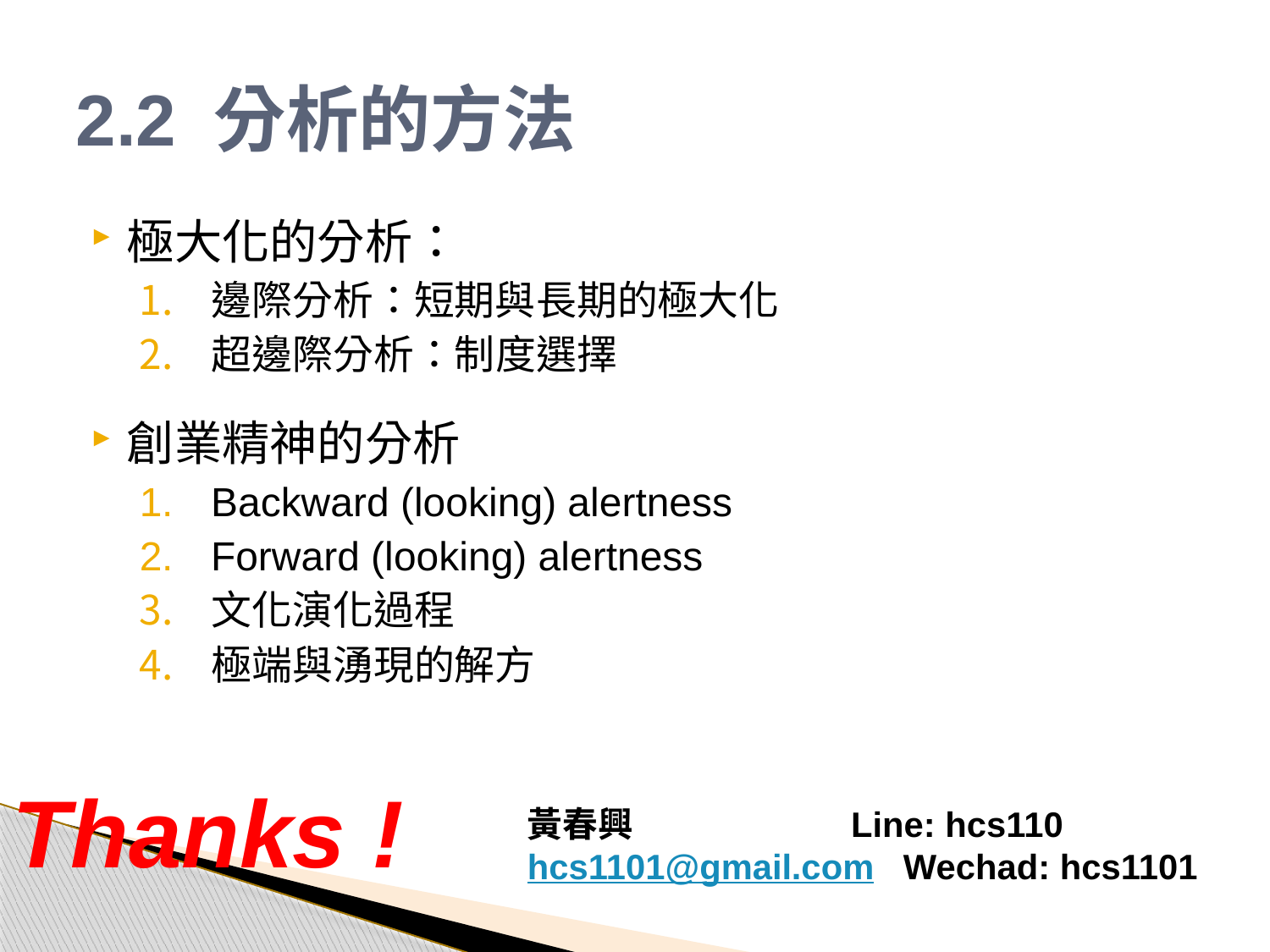

# 2.2 分析的方法
極大化的分析：
邊際分析：短期與長期的極大化
超邊際分析：制度選擇
創業精神的分析
Backward (looking) alertness
Forward (looking) alertness
文化演化過程
極端與湧現的解方

Thanks !
黃春興                          Line: hcs110 hcs1101@gmail.com   Wechad: hcs1101